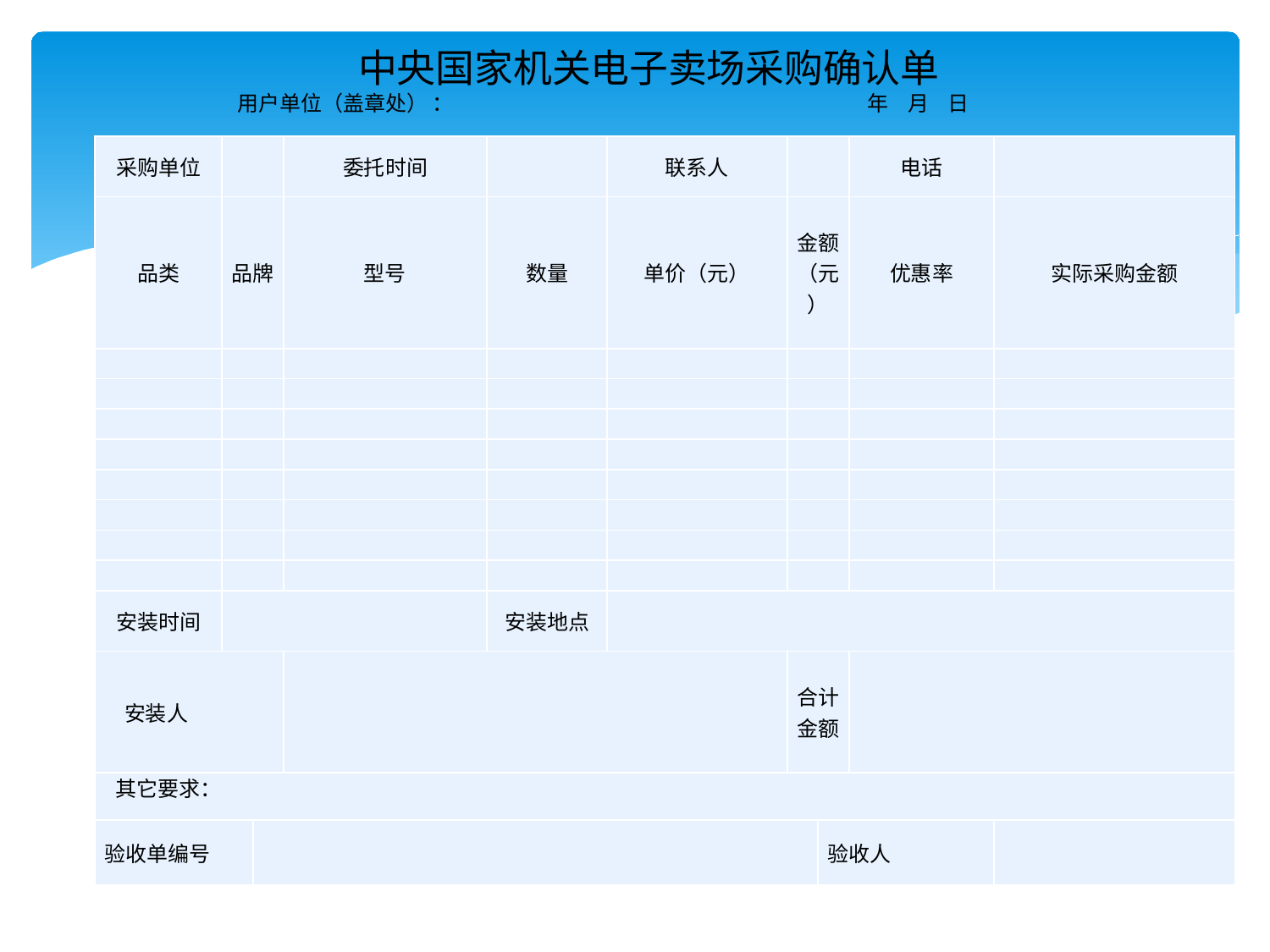

中央国家机关电子卖场采购确认单
用户单位（盖章处） ：                                                                                         年    月    日
| 采购单位 |  |  | 委托时间 |  | 联系人 |  |  | 电话 |  |
| --- | --- | --- | --- | --- | --- | --- | --- | --- | --- |
| 品类 | 品牌 |  | 型号 | 数量 | 单价（元） | 金额（元） |  | 优惠率 | 实际采购金额 |
|  |  |  |  |  |  |  |  |  |  |
|  |  |  |  |  |  |  |  |  |  |
|  |  |  |  |  |  |  |  |  |  |
|  |  |  |  |  |  |  |  |  |  |
|  |  |  |  |  |  |  |  |  |  |
|  |  |  |  |  |  |  |  |  |  |
|  |  |  |  |  |  |  |  |  |  |
|  |  |  |  |  |  |  |  |  |  |
| 安装时间 |  |  |  | 安装地点 |  |  |  |  |  |
| 安装人 |  |  |  |  |  | 合计金额 |  |  |  |
| 其它要求： |  |  |  |  |  |  |  |  |  |
| 验收单编号 |  |  |  |  |  |  | 验收人 |  |  |